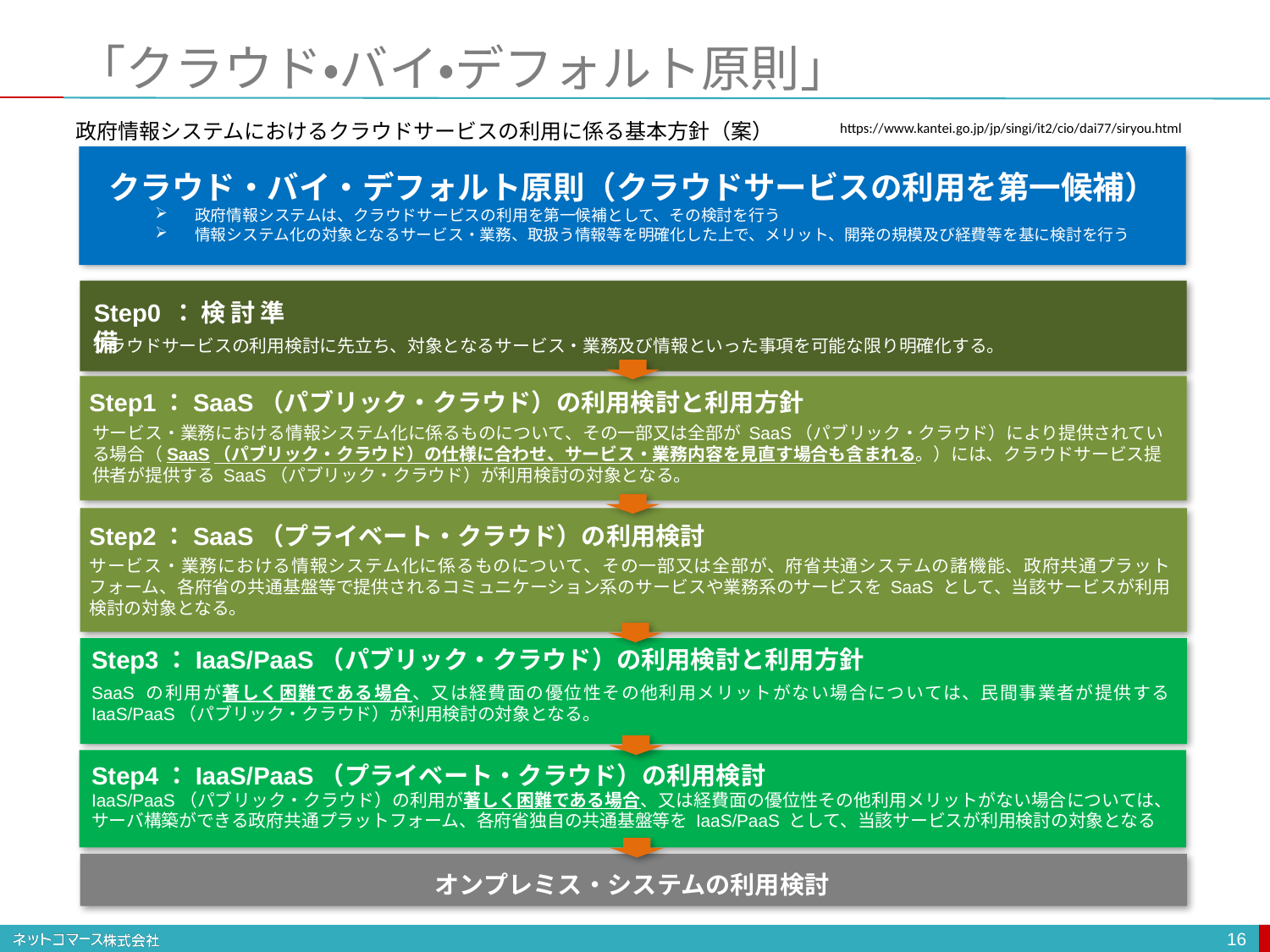

# 「クラウド・バイ・デフォルト原則」
政府情報システムにおけるクラウドサービスの利用に係る基本方針（案）
https://www.kantei.go.jp/jp/singi/it2/cio/dai77/siryou.html
クラウド・バイ・デフォルト原則（クラウドサービスの利用を第一候補）
政府情報システムは、クラウドサービスの利用を第一候補として、その検討を行う
情報システム化の対象となるサービス・業務、取扱う情報等を明確化した上で、メリット、開発の規模及び経費等を基に検討を行う

Step0：検討準備
クラウドサービスの利用検討に先立ち、対象となるサービス・業務及び情報といった事項を可能な限り明確化する。

Step1：SaaS（パブリック・クラウド）の利用検討と利用方針
サービス・業務における情報システム化に係るものについて、その一部又は全部が SaaS（パブリック・クラウド）により提供されている場合（SaaS（パブリック・クラウド）の仕様に合わせ、サービス・業務内容を見直す場合も含まれる。）には、クラウドサービス提供者が提供する SaaS（パブリック・クラウド）が利用検討の対象となる。

Step2：SaaS（プライベート・クラウド）の利用検討
サービス・業務における情報システム化に係るものについて、その一部又は全部が、府省共通システムの諸機能、政府共通プラットフォーム、各府省の共通基盤等で提供されるコミュニケーション系のサービスや業務系のサービスを SaaS として、当該サービスが利用検討の対象となる。

Step3：IaaS/PaaS（パブリック・クラウド）の利用検討と利用方針

SaaS の利用が著しく困難である場合、又は経費面の優位性その他利用メリットがない場合については、民間事業者が提供する IaaS/PaaS（パブリック・クラウド）が利用検討の対象となる。

Step4：IaaS/PaaS（プライベート・クラウド）の利用検討
IaaS/PaaS（パブリック・クラウド）の利用が著しく困難である場合、又は経費面の優位性その他利用メリットがない場合については、サーバ構築ができる政府共通プラットフォーム、各府省独自の共通基盤等を IaaS/PaaS として、当該サービスが利用検討の対象となる

オンプレミス・システムの利用検討
16